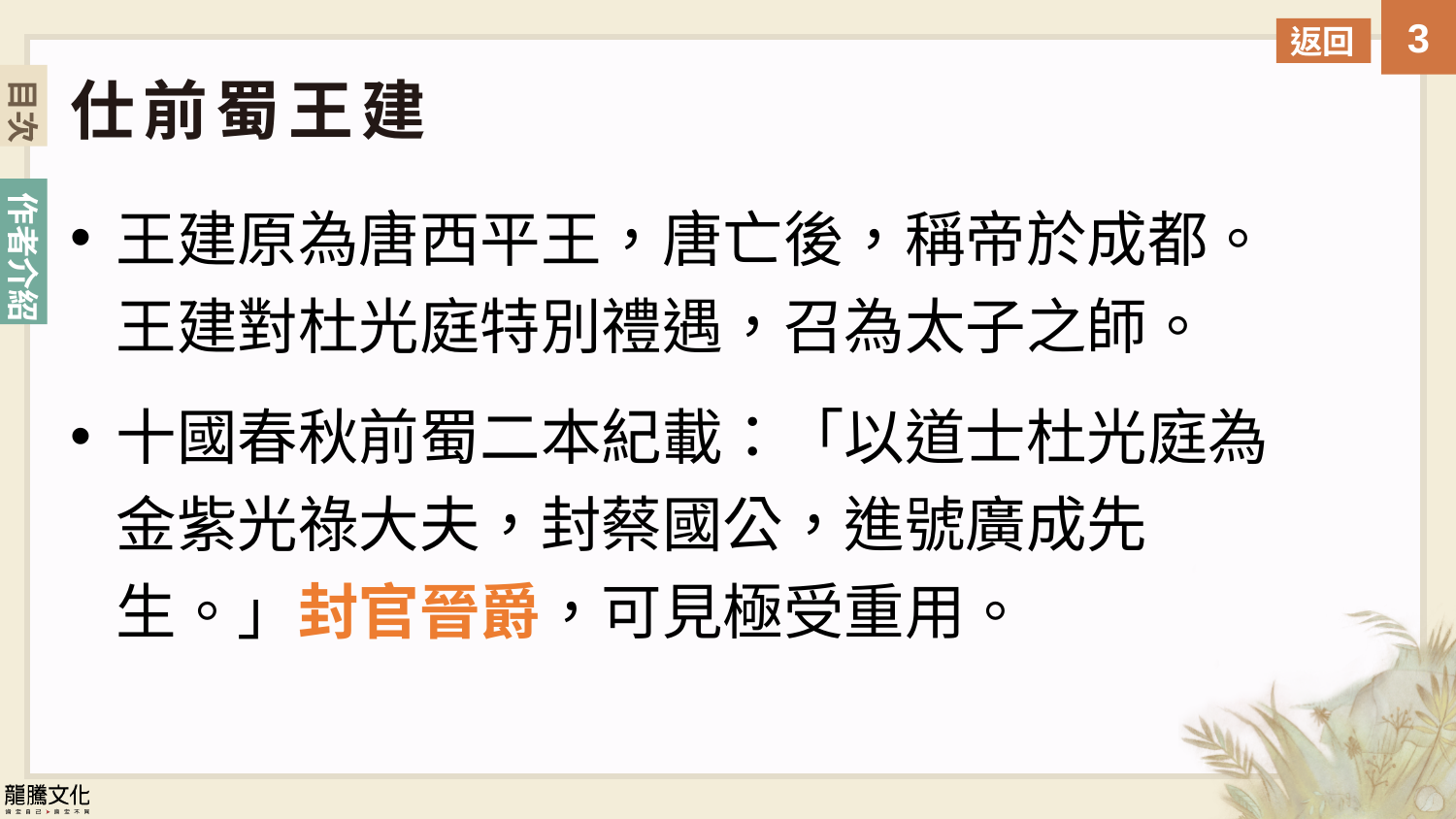

返回
仕前蜀王建
王建原為唐西平王，唐亡後，稱帝於成都。王建對杜光庭特別禮遇，召為太子之師。
十國春秋前蜀二本紀載：「以道士杜光庭為金紫光祿大夫，封蔡國公，進號廣成先生。」封官晉爵，可見極受重用。